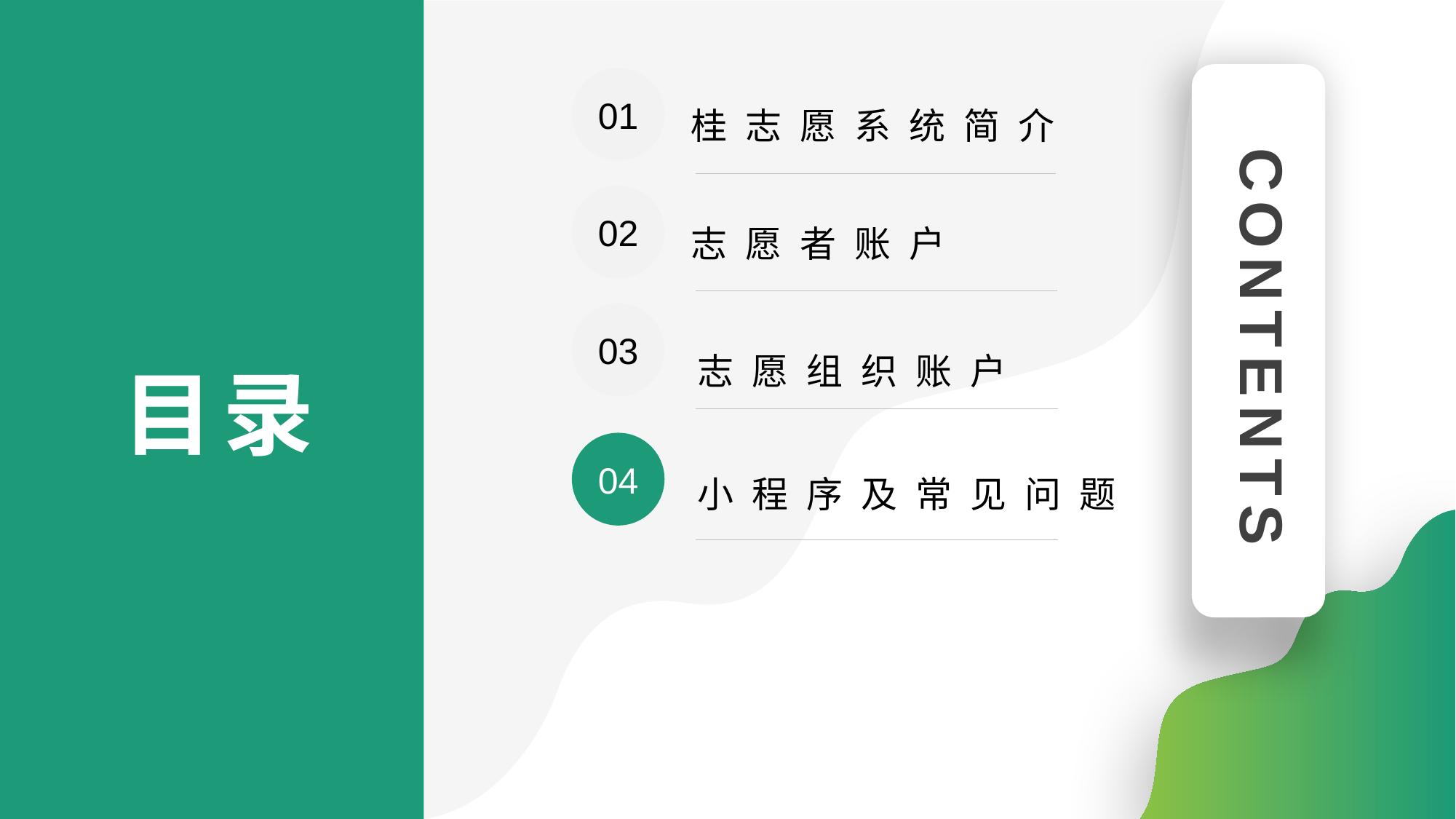

01
桂志愿系统简介
02
志愿者账户
03

志愿组织账户
CONTENTS
目录
04
小程序及常见问题